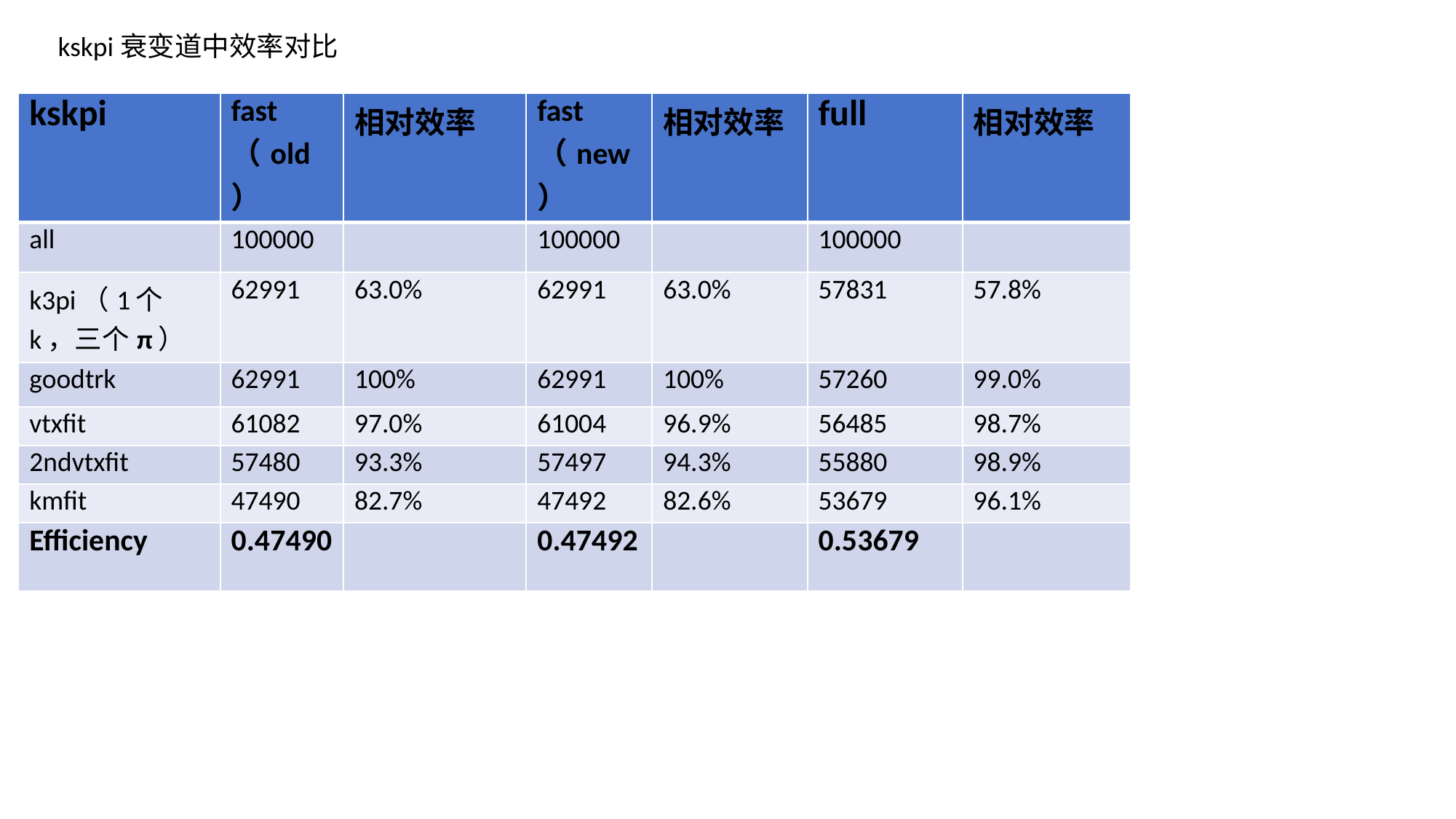

kskpi衰变道中效率对比
| kskpi | fast（old） | 相对效率 | fast（new） | 相对效率 | full | 相对效率 |
| --- | --- | --- | --- | --- | --- | --- |
| all | 100000 |  | 100000 |  | 100000 |  |
| k3pi（1个k，三个π） | 62991 | 63.0% | 62991 | 63.0% | 57831 | 57.8% |
| goodtrk | 62991 | 100% | 62991 | 100% | 57260 | 99.0% |
| vtxfit | 61082 | 97.0% | 61004 | 96.9% | 56485 | 98.7% |
| 2ndvtxfit | 57480 | 93.3% | 57497 | 94.3% | 55880 | 98.9% |
| kmfit | 47490 | 82.7% | 47492 | 82.6% | 53679 | 96.1% |
| Efficiency | 0.47490 |  | 0.47492 |  | 0.53679 |  |